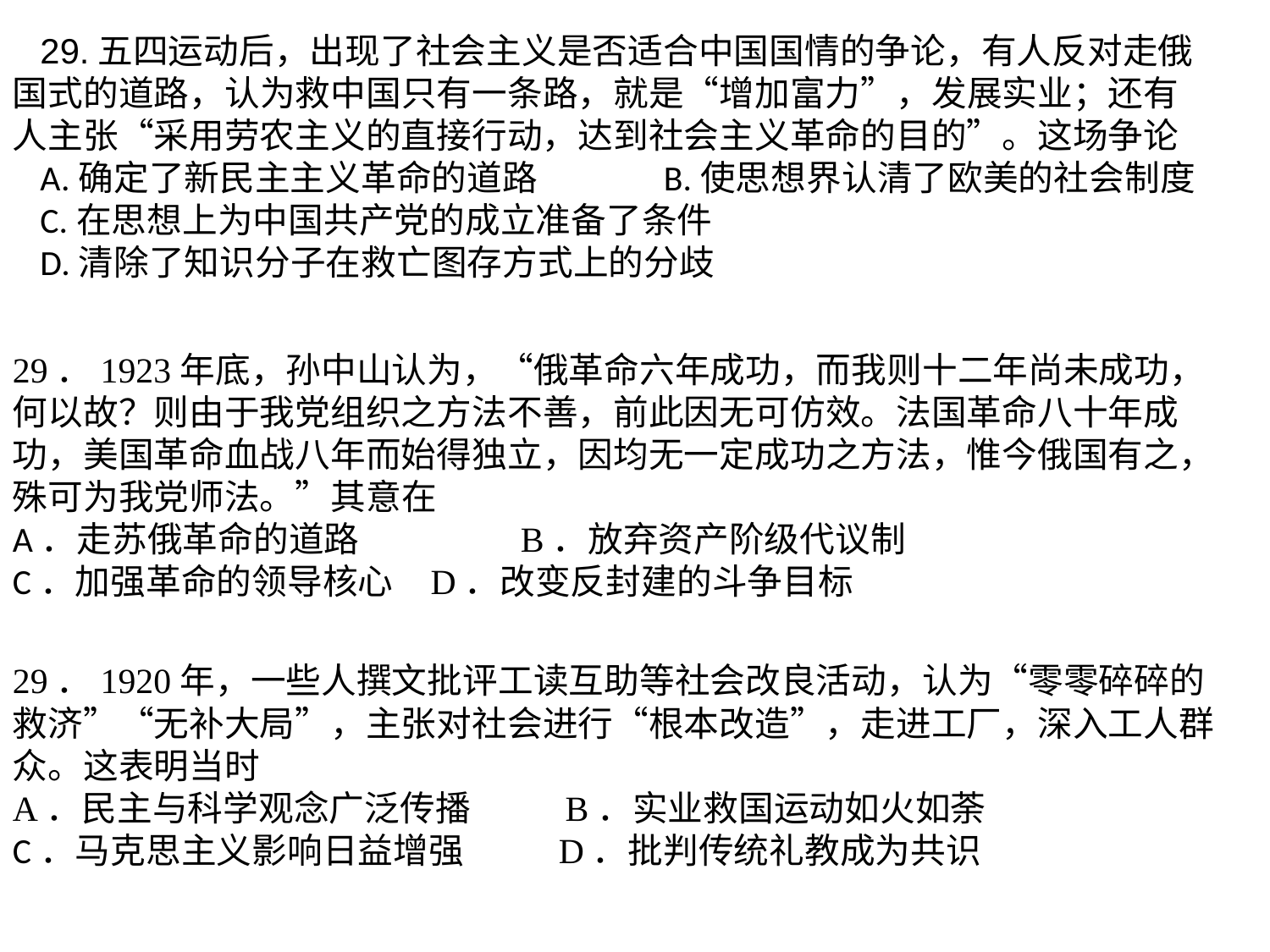

29.五四运动后，出现了社会主义是否适合中国国情的争论，有人反对走俄国式的道路，认为救中国只有一条路，就是“增加富力”，发展实业；还有人主张“采用劳农主义的直接行动，达到社会主义革命的目的”。这场争论
A.确定了新民主主义革命的道路               B.使思想界认清了欧美的社会制度
C.在思想上为中国共产党的成立准备了条件
D.清除了知识分子在救亡图存方式上的分歧
29．1923年底，孙中山认为，“俄革命六年成功，而我则十二年尚未成功，何以故？则由于我党组织之方法不善，前此因无可仿效。法国革命八十年成功，美国革命血战八年而始得独立，因均无一定成功之方法，惟今俄国有之，殊可为我党师法。”其意在A．走苏俄革命的道路		B．放弃资产阶级代议制C．加强革命的领导核心	D．改变反封建的斗争目标
29．1920年，一些人撰文批评工读互助等社会改良活动，认为“零零碎碎的救济”“无补大局”，主张对社会进行“根本改造”，走进工厂，深入工人群众。这表明当时                                                       A．民主与科学观念广泛传播           B．实业救国运动如火如荼C．马克思主义影响日益增强           D．批判传统礼教成为共识